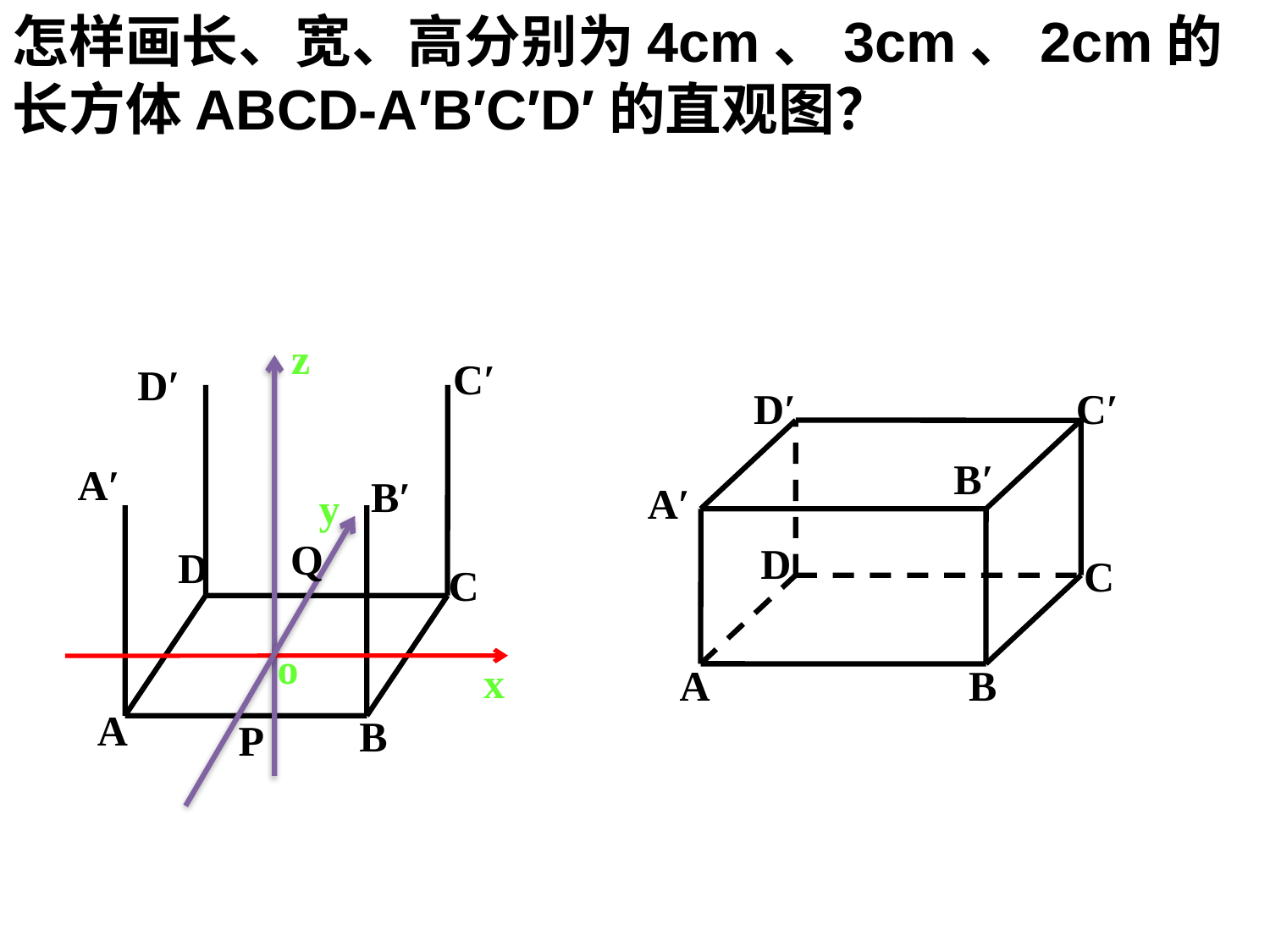

怎样画长、宽、高分别为4cm、3cm、2cm的长方体ABCD-A′B′C′D′的直观图？
z

C′
D′

A′
B′

D′
C′

B′
A′

D
C

A
B

y

x

o
Q
P
D
C

A
B